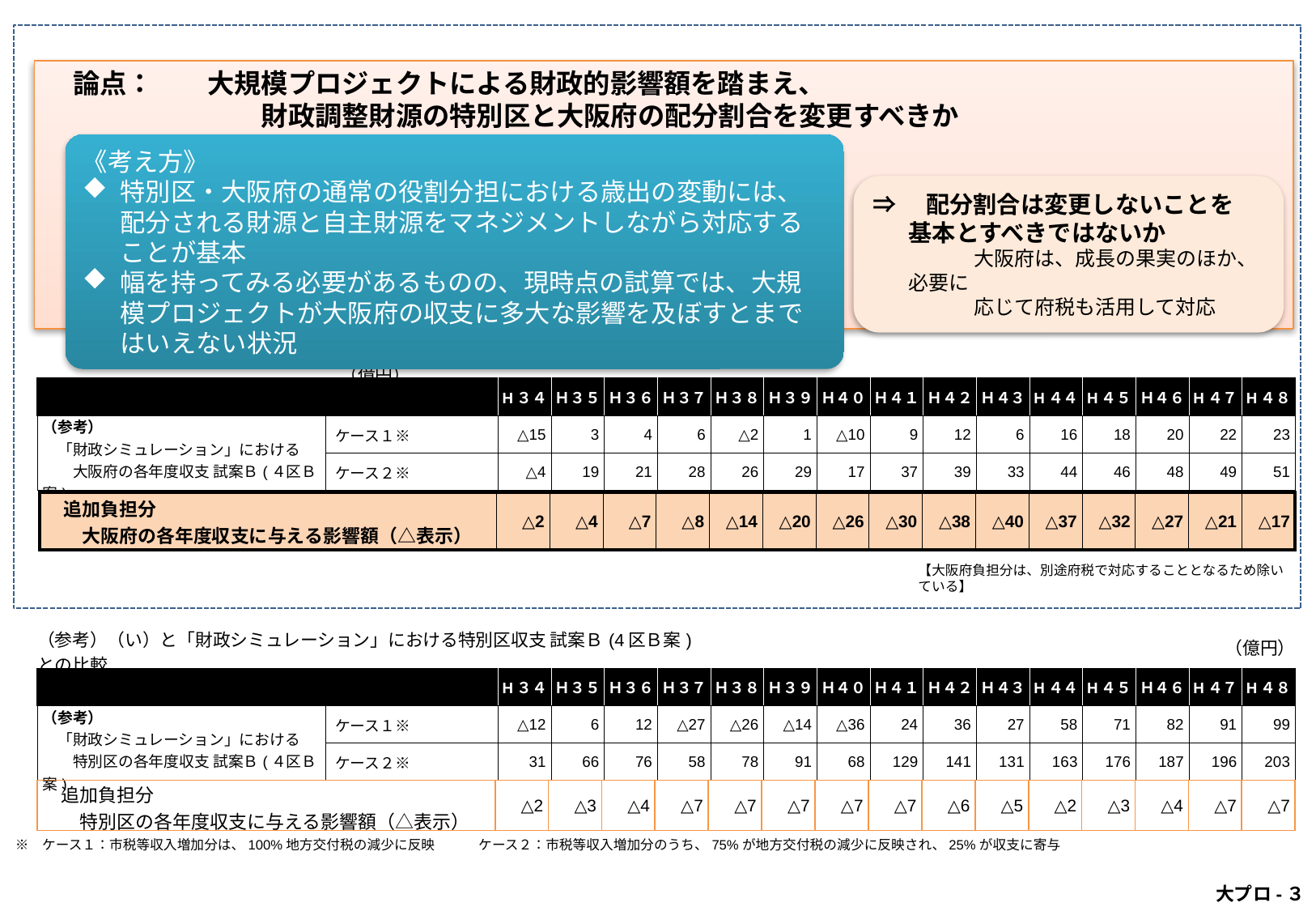

論点：　　大規模プロジェクトによる財政的影響額を踏まえ、
　　　　　　　　財政調整財源の特別区と大阪府の配分割合を変更すべきか
《考え方》
特別区・大阪府の通常の役割分担における歳出の変動には、配分される財源と自主財源をマネジメントしながら対応することが基本
幅を持ってみる必要があるものの、現時点の試算では、大規模プロジェクトが大阪府の収支に多大な影響を及ぼすとまではいえない状況
⇒　配分割合は変更しないことを
基本とすべきではないか
　　　　　大阪府は、成長の果実のほか、必要に
　　　　　応じて府税も活用して対応
| （う）と「財政シミュレーション」における大阪府収支 試案Ｂ(4区Ｂ案)との比較　　　　　　　　　　　　　　　　　　　　　　　　　　　　　　　　　　　　　　　 　　　　　　　　　　　（億円） |  |  |  |  |  |  |  |  |  |  |  |  |  |  |  |  |
| --- | --- | --- | --- | --- | --- | --- | --- | --- | --- | --- | --- | --- | --- | --- | --- | --- |
|  |  | H３４ | Ｈ３５ | Ｈ３６ | Ｈ３７ | Ｈ３８ | Ｈ３９ | Ｈ４０ | Ｈ４１ | Ｈ４２ | Ｈ４３ | H４４ | H４５ | Ｈ４６ | H４７ | H４８ |
| （参考） 　「財政シミュレーション」における 　　大阪府の各年度収支 試案Ｂ(４区Ｂ案) | ケース１※ | △15 | 3 | 4 | 6 | △2 | 1 | △10 | 9 | 12 | 6 | 16 | 18 | 20 | 22 | 23 |
|  | ケース２※ | △4 | 19 | 21 | 28 | 26 | 29 | 17 | 37 | 39 | 33 | 44 | 46 | 48 | 49 | 51 |
| 追加負担分 　　大阪府の各年度収支に与える影響額（△表示） | △2 | △4 | △7 | △8 | △14 | △20 | △26 | △30 | △38 | △40 | △37 | △32 | △27 | △21 | △17 |
| --- | --- | --- | --- | --- | --- | --- | --- | --- | --- | --- | --- | --- | --- | --- | --- |
【大阪府負担分は、別途府税で対応することとなるため除いている】
| （参考）（い）と「財政シミュレーション」における特別区収支 試案Ｂ(4区Ｂ案)との比較 |  |  |  |  |  | （億円） |  |  |  |  |  |  |  |  |  |  |
| --- | --- | --- | --- | --- | --- | --- | --- | --- | --- | --- | --- | --- | --- | --- | --- | --- |
|  |  | H３４ | Ｈ３５ | Ｈ３６ | Ｈ３７ | Ｈ３８ | Ｈ３９ | Ｈ４０ | Ｈ４１ | Ｈ４２ | Ｈ４３ | H４４ | H４５ | Ｈ４６ | H４７ | H４８ |
| （参考） 　「財政シミュレーション」における 　　特別区の各年度収支 試案Ｂ(４区Ｂ案) | ケース１※ | △12 | 6 | 12 | △27 | △26 | △14 | △36 | 24 | 36 | 27 | 58 | 71 | 82 | 91 | 99 |
|  | ケース２※ | 31 | 66 | 76 | 58 | 78 | 91 | 68 | 129 | 141 | 131 | 163 | 176 | 187 | 196 | 203 |
| 追加負担分 　　特別区の各年度収支に与える影響額（△表示） | △2 | △3 | △4 | △7 | △7 | △7 | △7 | △7 | △6 | △5 | △2 | △3 | △4 | △7 | △7 |
| --- | --- | --- | --- | --- | --- | --- | --- | --- | --- | --- | --- | --- | --- | --- | --- |
　※　ケース１：市税等収入増加分は、100%地方交付税の減少に反映　　　 ケース２：市税等収入増加分のうち、75%が地方交付税の減少に反映され、25%が収支に寄与
 大プロ-３